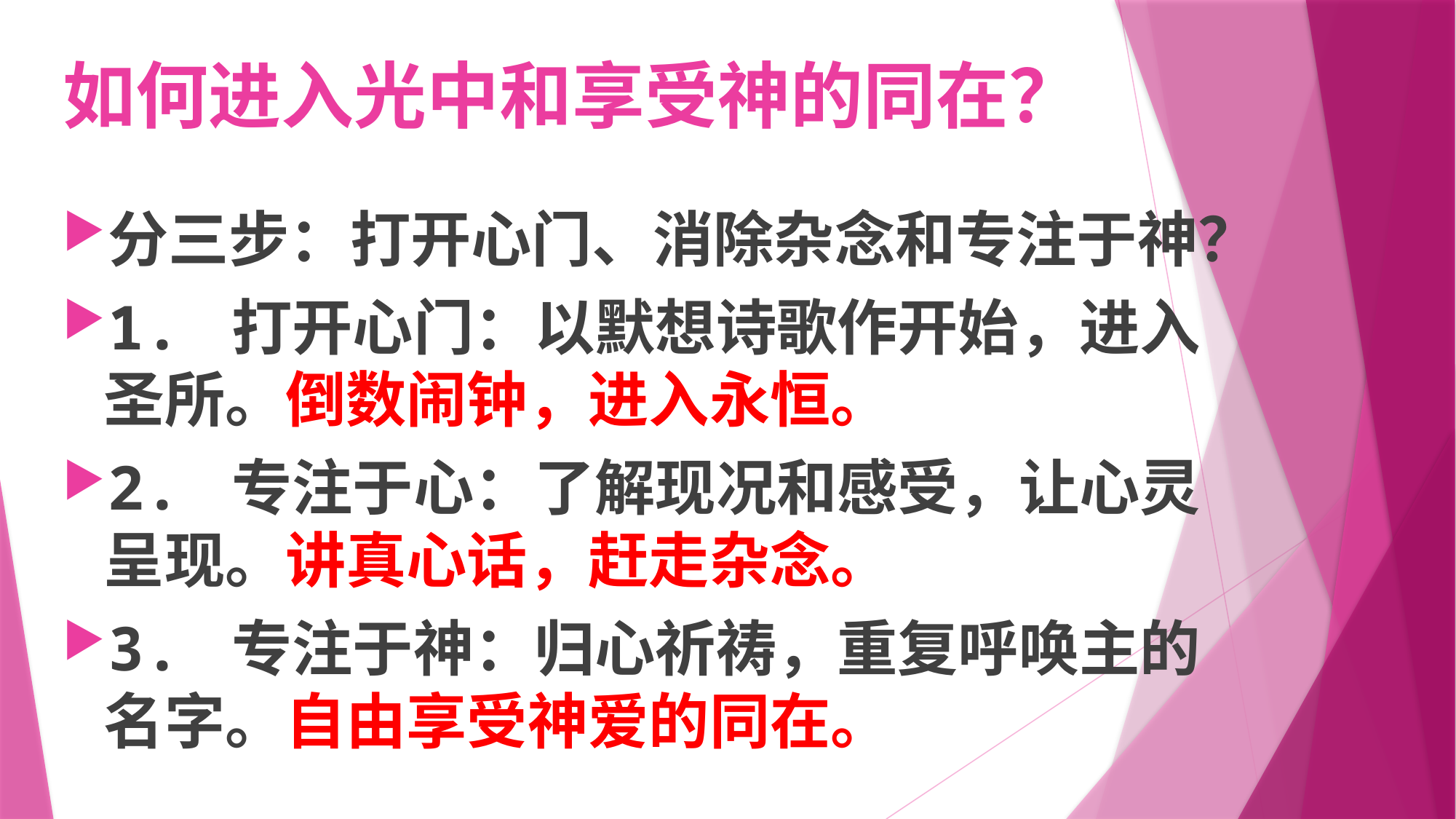

# 如何进入光中和享受神的同在？
分三步：打开心门、消除杂念和专注于神？
1. 打开心门：以默想诗歌作开始，进入圣所。倒数闹钟，进入永恒。
2. 专注于心：了解现况和感受，让心灵呈现。讲真心话，赶走杂念。
3. 专注于神：归心祈祷，重复呼唤主的名字。自由享受神爱的同在。